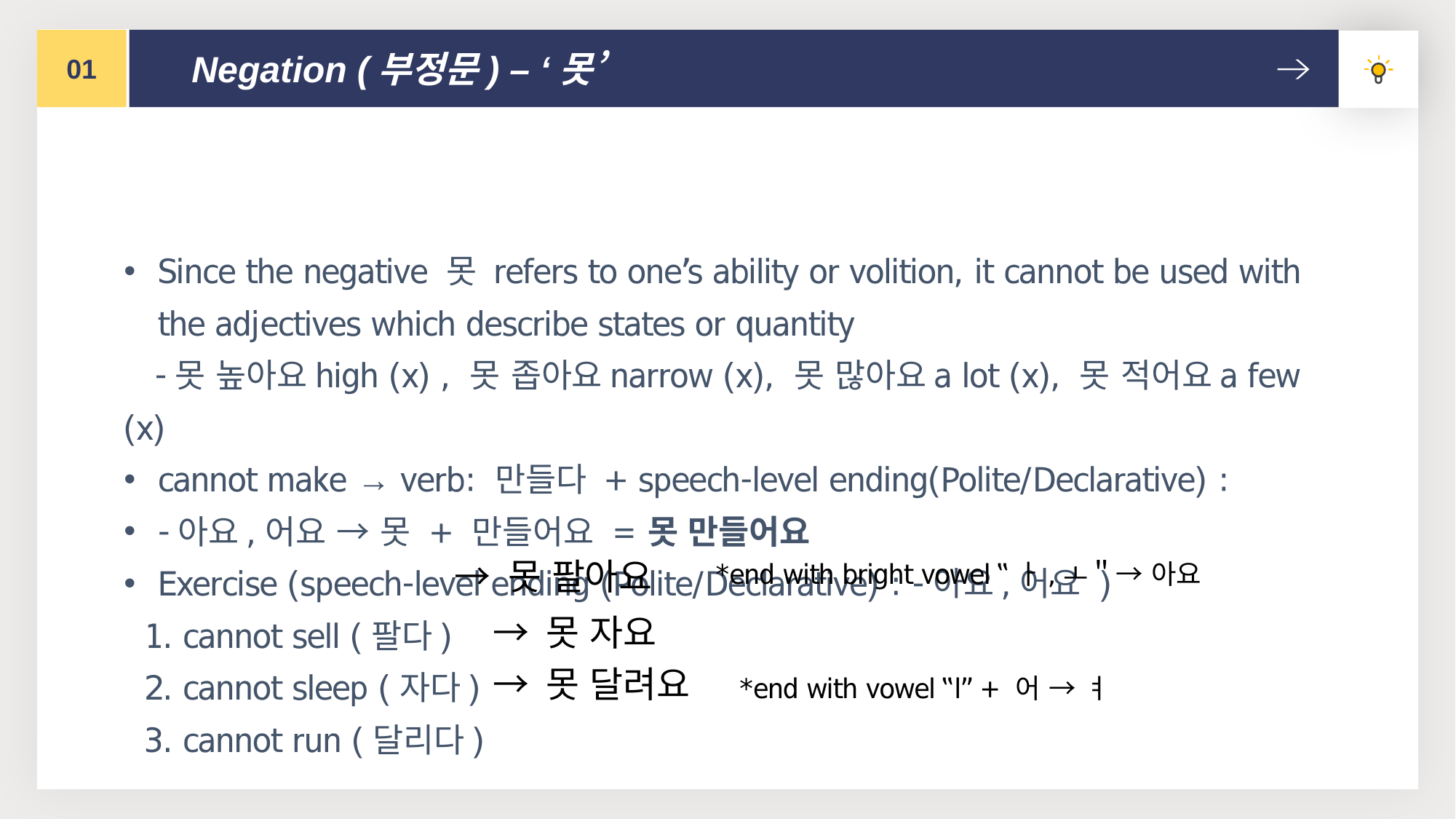

01
Negation (부정문) – ‘못’

Since the negative 못 refers to one’s ability or volition, it cannot be used with the adjectives which describe states or quantity
   -못 높아요high (x) , 못 좁아요narrow (x), 못 많아요a lot (x), 못 적어요a few (x)
cannot make → verb: 만들다 + speech-level ending(Polite/Declarative) :
-아요,어요 → 못 + 만들어요 =못 만들어요
Exercise (speech-level ending (Polite/Declarative) : -아요,어요 )
  1. cannot sell (팔다)
  2. cannot sleep (자다)
  3. cannot run (달리다)
→ 못 팔아요
*end with bright vowel “ㅏ,ㅗ＂→ 아요
→ 못 자요
→ 못 달려요
*end with vowel “l” + 어 → ㅕ